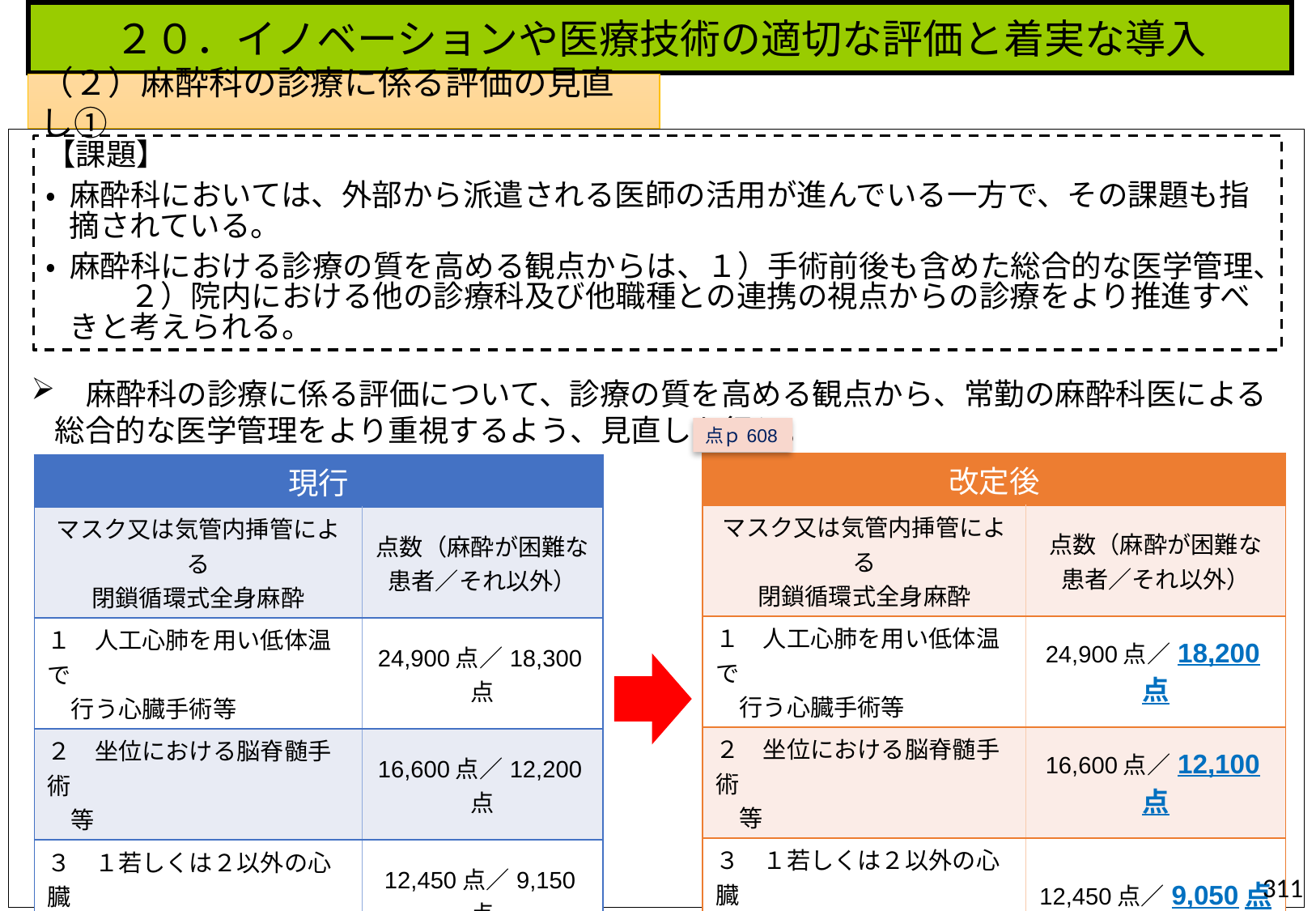

２０．イノベーションや医療技術の適切な評価と着実な導入
（２）麻酔科の診療に係る評価の見直し①

【課題】
• 麻酔科においては、外部から派遣される医師の活用が進んでいる一方で、その課題も指摘されている。
• 麻酔科における診療の質を高める観点からは、１）手術前後も含めた総合的な医学管理、　　２）院内における他の診療科及び他職種との連携の視点からの診療をより推進すべきと考えられる。
　麻酔科の診療に係る評価について、診療の質を高める観点から、常勤の麻酔科医による総合的な医学管理をより重視するよう、見直しを行う。
点ｐ608
| 改定後 |  |
| --- | --- |
| マスク又は気管内挿管による 閉鎖循環式全身麻酔 | 点数（麻酔が困難な患者／それ以外） |
| １　人工心肺を用い低体温で 　行う心臓手術等 | 24,900点／18,200点 |
| ２　坐位における脳脊髄手術 　等 | 16,600点／12,100点 |
| ３　１若しくは２以外の心臓 　手術等 | 12,450点／9,050点 |
| ４　腹腔鏡を用いた手術等 | 9,130点／6,610点 |
| ５　その他の場合 | 8,300点／ 6,000点 |
| 現行 |  |
| --- | --- |
| マスク又は気管内挿管による 閉鎖循環式全身麻酔 | 点数（麻酔が困難な患者／それ以外） |
| １　人工心肺を用い低体温で 　行う心臓手術等 | 24,900点／18,300点 |
| ２　坐位における脳脊髄手術 　等 | 16,600点／12,200点 |
| ３　１若しくは２以外の心臓 　手術等 | 12,450点／9,150点 |
| ４　腹腔鏡を用いた手術等 | 9,130点／6,710点 |
| ５　その他の場合 | 8,300点／ 6,100点 |

311